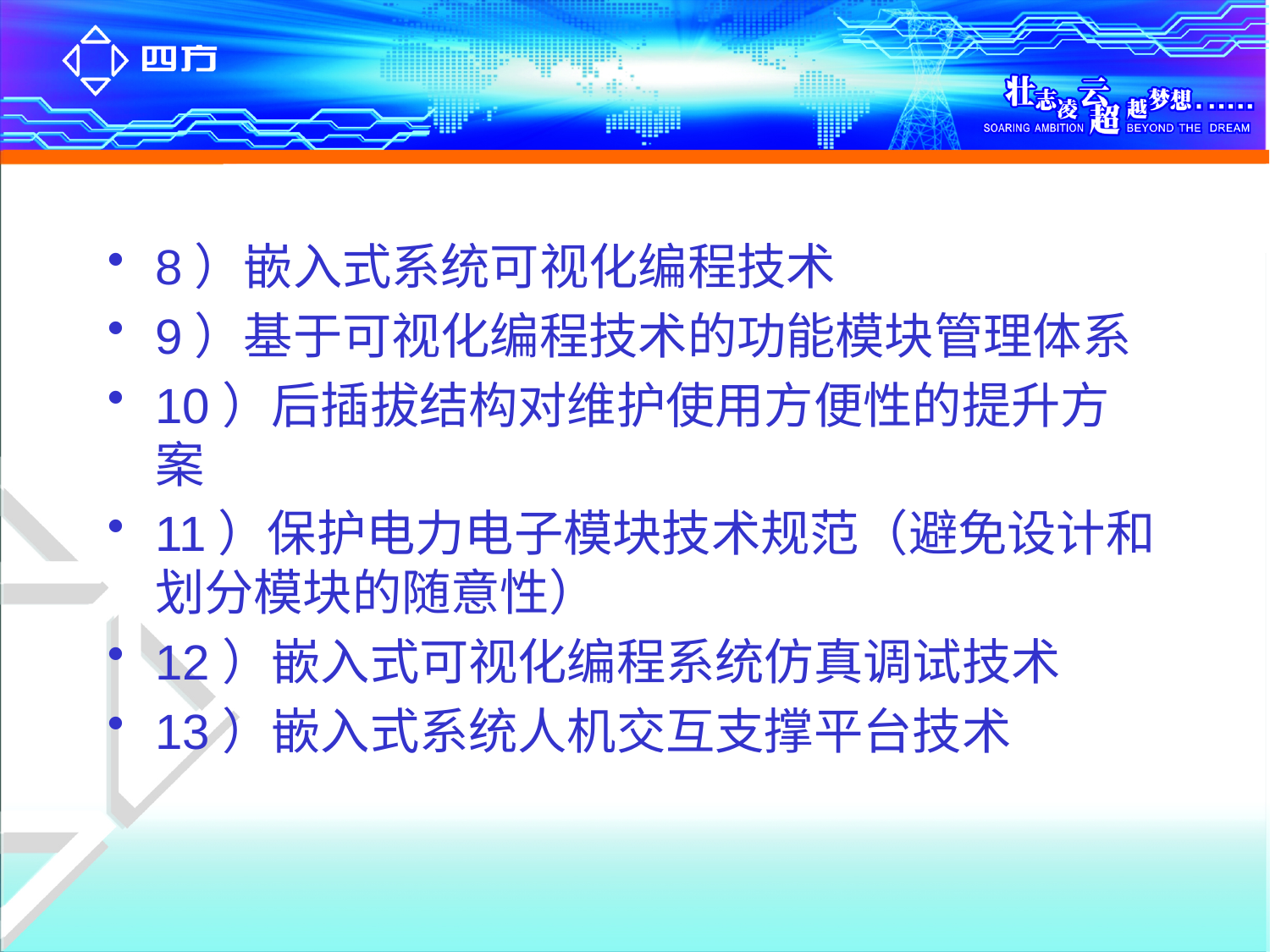

8）嵌入式系统可视化编程技术
9）基于可视化编程技术的功能模块管理体系
10）后插拔结构对维护使用方便性的提升方案
11）保护电力电子模块技术规范（避免设计和划分模块的随意性）
12）嵌入式可视化编程系统仿真调试技术
13）嵌入式系统人机交互支撑平台技术